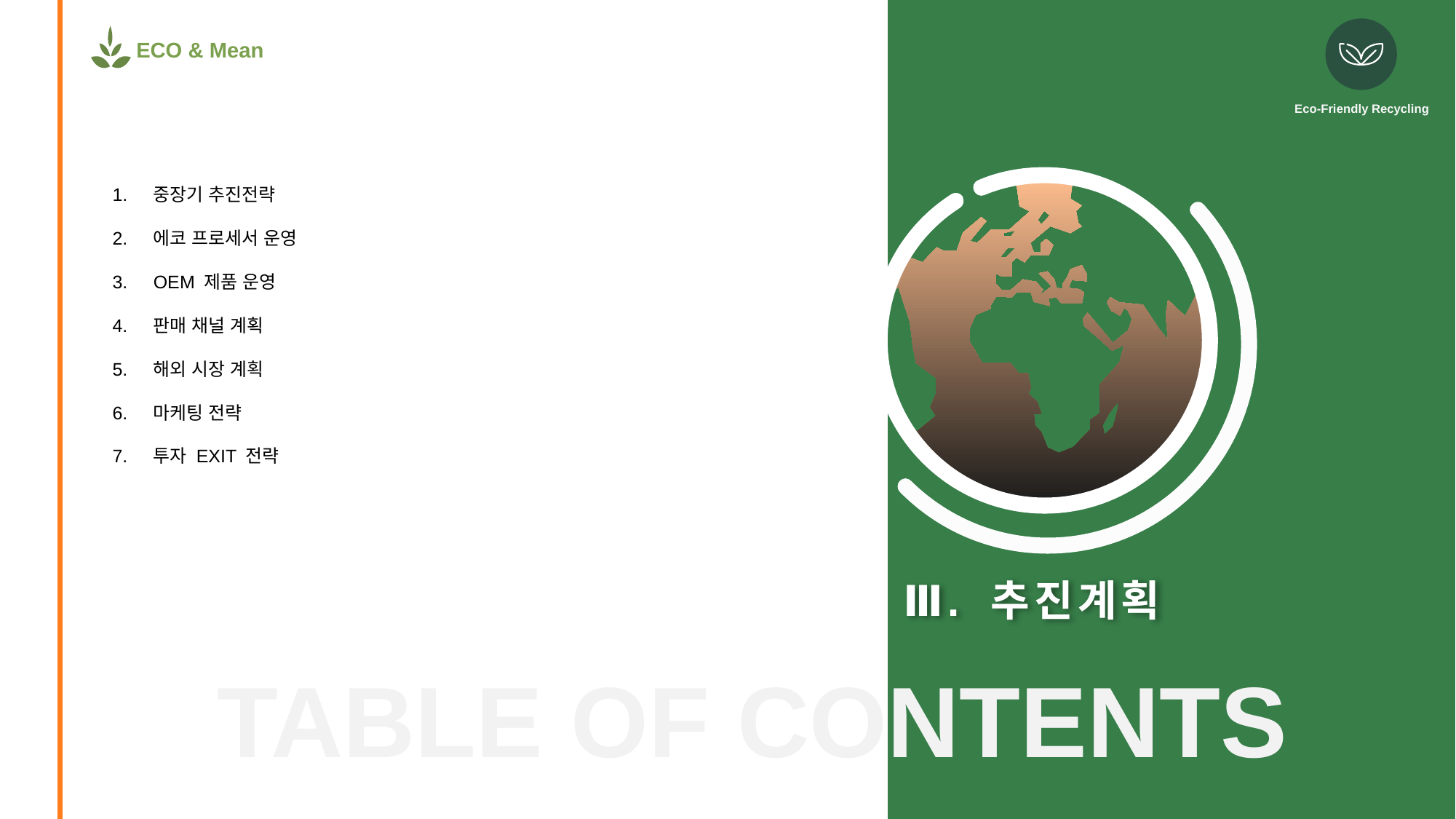

ECO & Mean
Eco-Friendly Recycling
중장기 추진전략
에코 프로세서 운영
OEM 제품 운영
판매 채널 계획
해외 시장 계획
마케팅 전략
투자 EXIT 전략

Ⅲ. 추진계획
TABLE OF CONTENTS